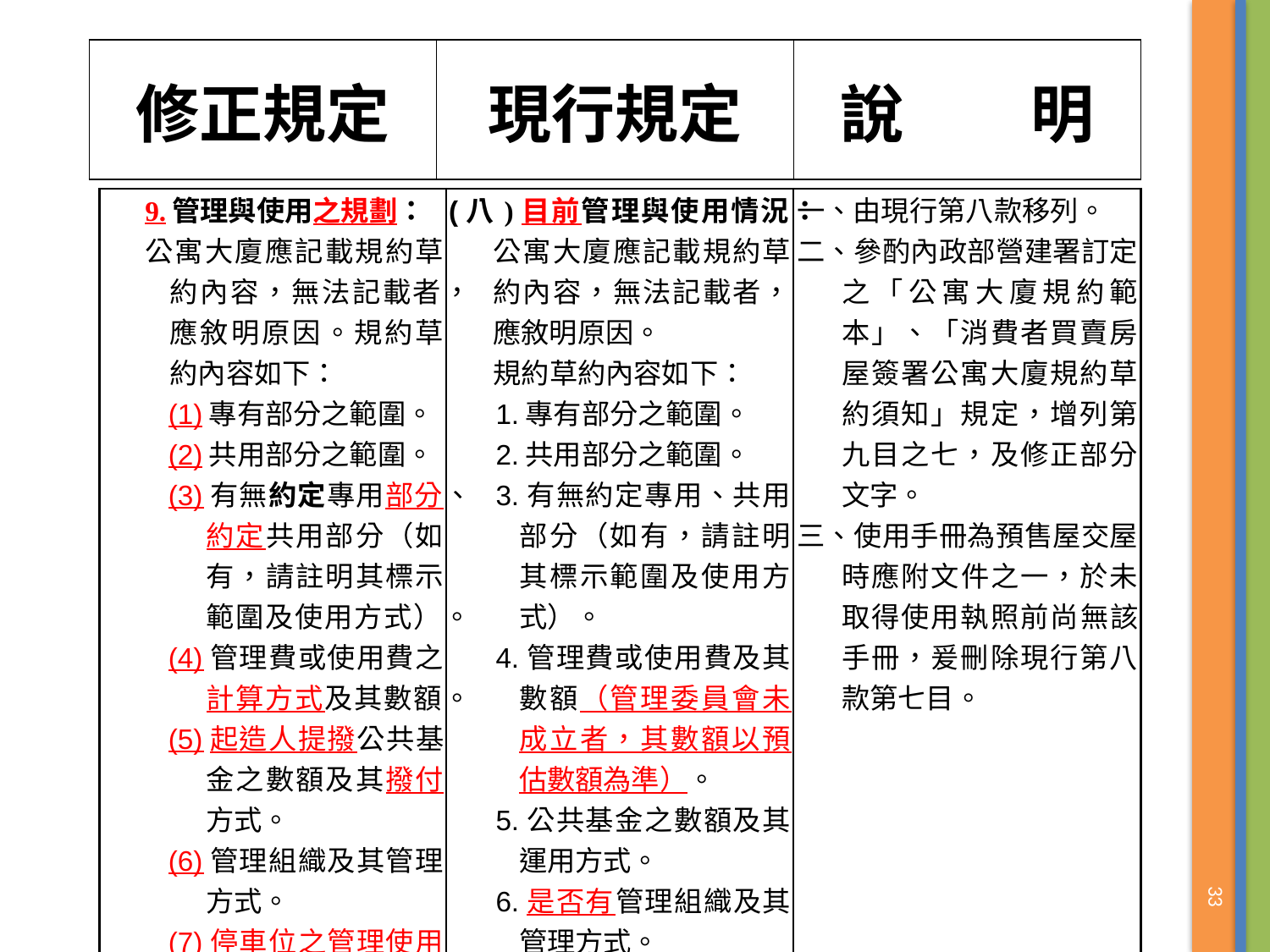

| 修正規定 | 現行規定 | 說　　明 |
| --- | --- | --- |
| 9.管理與使用之規劃： 公寓大廈應記載規約草約內容，無法記載者，應敘明原因。規約草約內容如下： (1)專有部分之範圍。 (2)共用部分之範圍。 (3)有無約定專用部分、約定共用部分（如有，請註明其標示範圍及使用方式）。 (4)管理費或使用費之計算方式及其數額。 (5)起造人提撥公共基金之數額及其撥付方式。 (6)管理組織及其管理方式。 (7)停車位之管理使用方式。 | (八)目前管理與使用情況：公寓大廈應記載規約草約內容，無法記載者，應敘明原因。 規約草約內容如下： 1.專有部分之範圍。 2.共用部分之範圍。 3.有無約定專用、共用部分（如有，請註明其標示範圍及使用方式）。 4.管理費或使用費及其數額（管理委員會未成立者，其數額以預估數額為準）。 5.公共基金之數額及其運用方式。 6.是否有管理組織及其管理方式。 7.有無使用手冊？如有，應檢附。 | 一、由現行第八款移列。 二、參酌內政部營建署訂定之「公寓大廈規約範本」、「消費者買賣房屋簽署公寓大廈規約草約須知」規定，增列第九目之七，及修正部分文字。 三、使用手冊為預售屋交屋時應附文件之一，於未取得使用執照前尚無該手冊，爰刪除現行第八款第七目。 |
| --- | --- | --- |
33